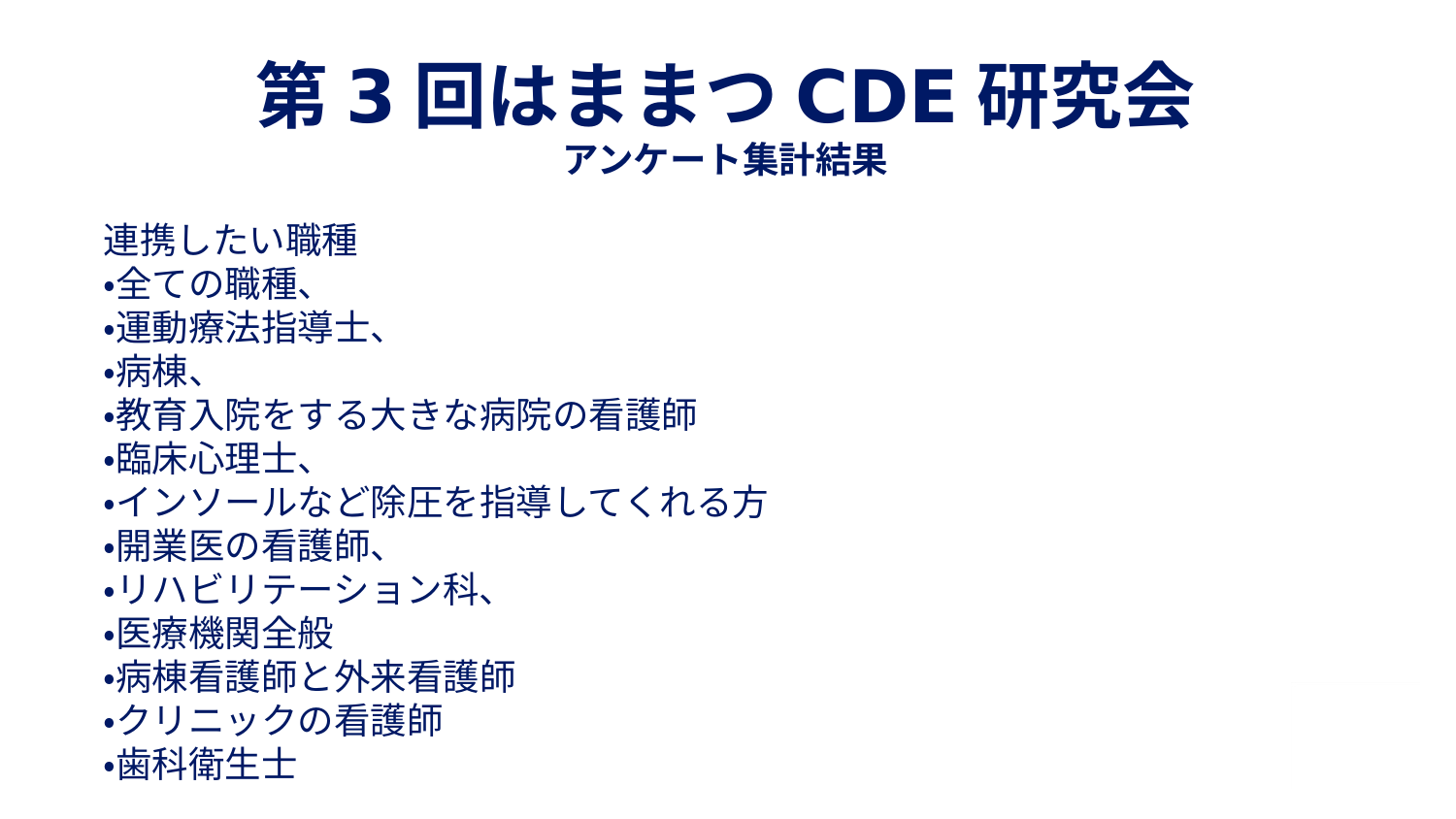

# 第3回はままつCDE研究会 アンケート集計結果
連携したい職種
・全ての職種、
・運動療法指導士、
・病棟、
・教育入院をする大きな病院の看護師
・臨床心理士、
・インソールなど除圧を指導してくれる方
・開業医の看護師、
・リハビリテーション科、
・医療機関全般
・病棟看護師と外来看護師
・クリニックの看護師
・歯科衛生士